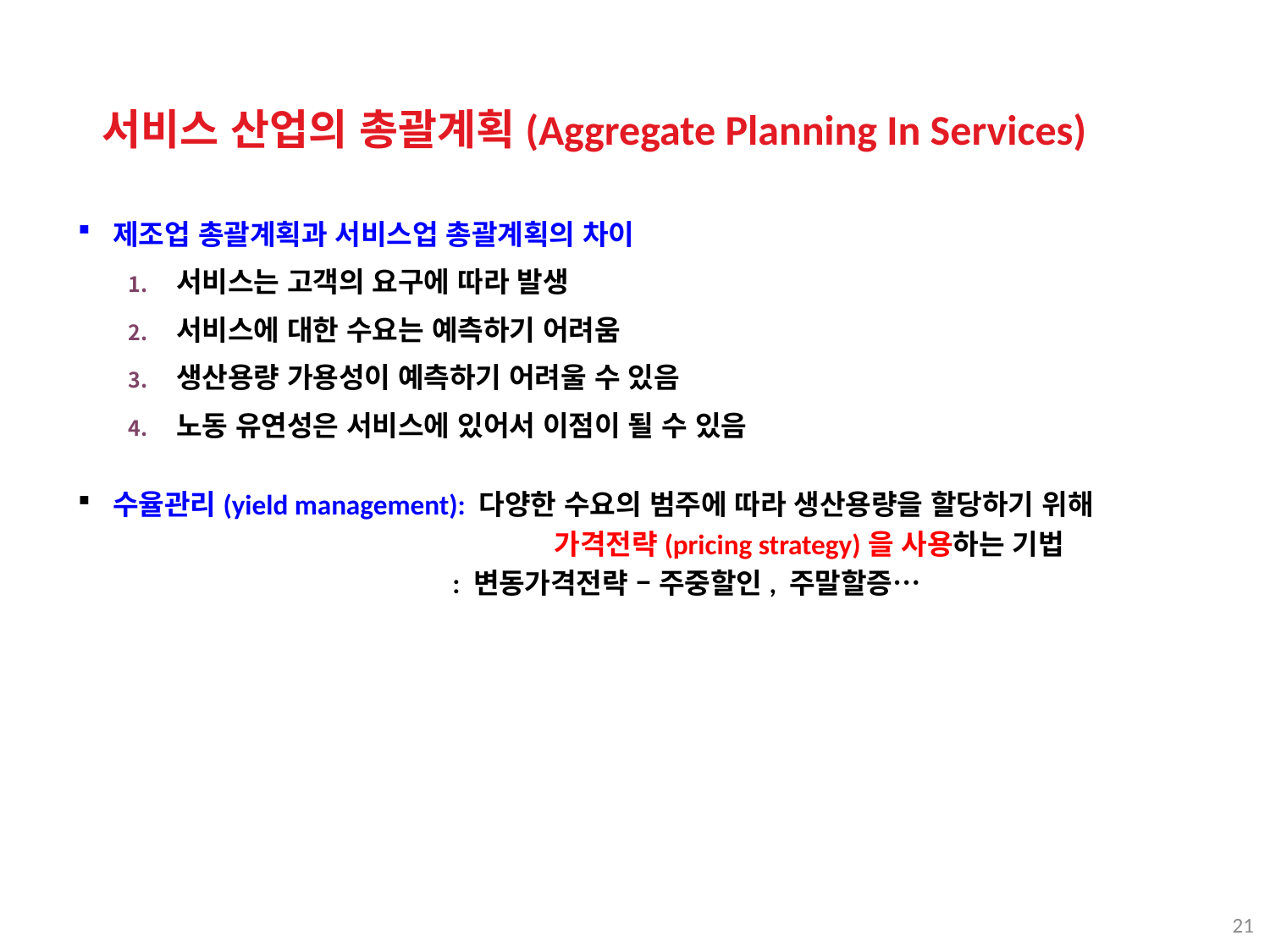

서비스 산업의 총괄계획(Aggregate Planning In Services)
  제조업 총괄계획과 서비스업 총괄계획의 차이
서비스는 고객의 요구에 따라 발생
서비스에 대한 수요는 예측하기 어려움
생산용량 가용성이 예측하기 어려울 수 있음
노동 유연성은 서비스에 있어서 이점이 될 수 있음

  수율관리(yield management): 다양한 수요의 범주에 따라 생산용량을 할당하기 위해
                                                            가격전략(pricing strategy)을 사용하는 기법
                                                           : 변동가격전략 – 주중할인, 주말할증…
21